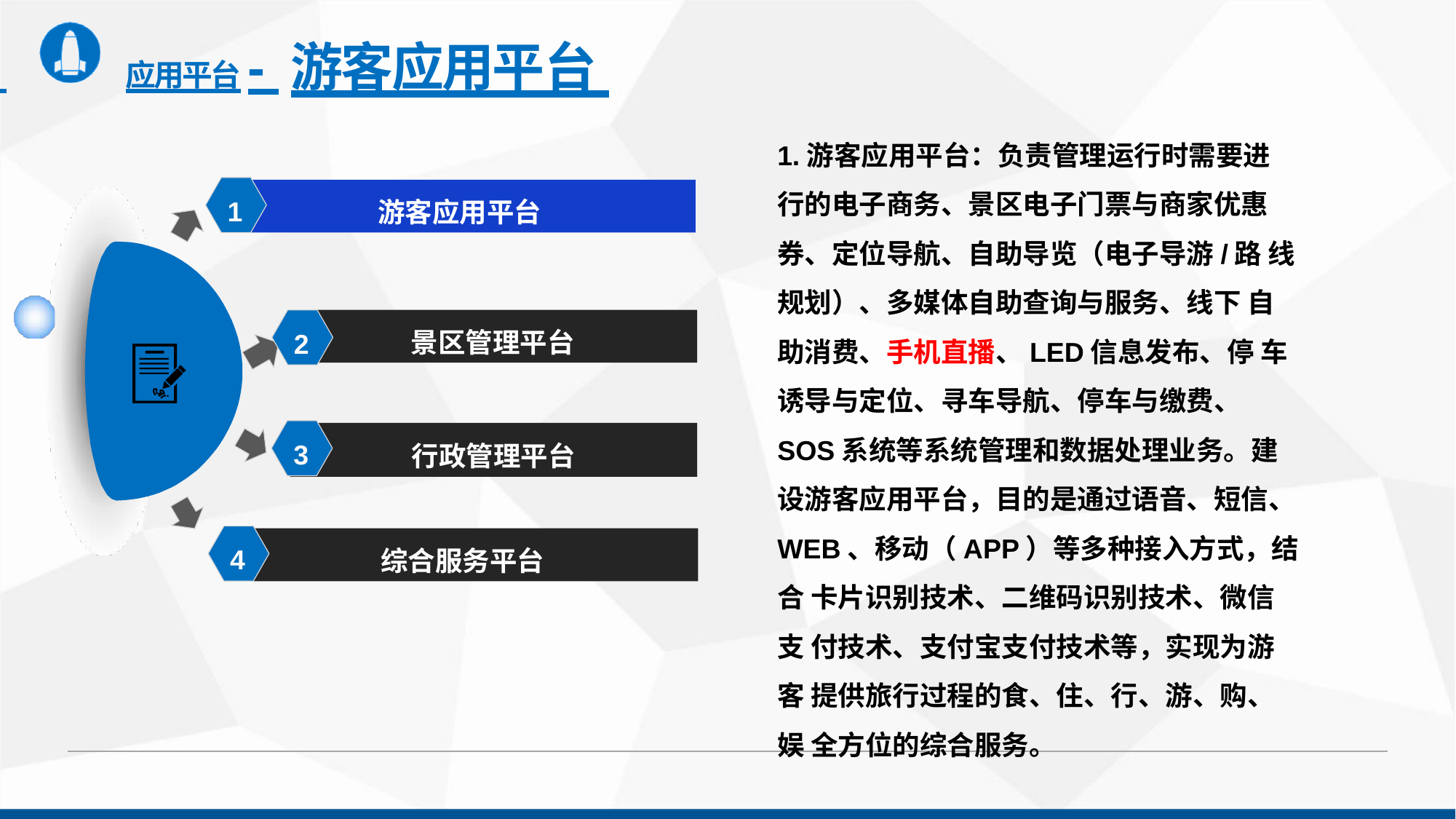

# 应用平台- 游客应用平台
1.游客应用平台：负责管理运行时需要进 行的电子商务、景区电子门票与商家优惠 券、定位导航、自助导览（电子导游/路 线规划）、多媒体自助查询与服务、线下 自助消费、手机直播、LED信息发布、停 车诱导与定位、寻车导航、停车与缴费、 SOS系统等系统管理和数据处理业务。建 设游客应用平台，目的是通过语音、短信、 WEB、移动（APP）等多种接入方式，结合 卡片识别技术、二维码识别技术、微信支 付技术、支付宝支付技术等，实现为游客 提供旅行过程的食、住、行、游、购、娱 全方位的综合服务。

1
游客应用平台

景区管理平台
2

3
行政管理平台

4
综合服务平台